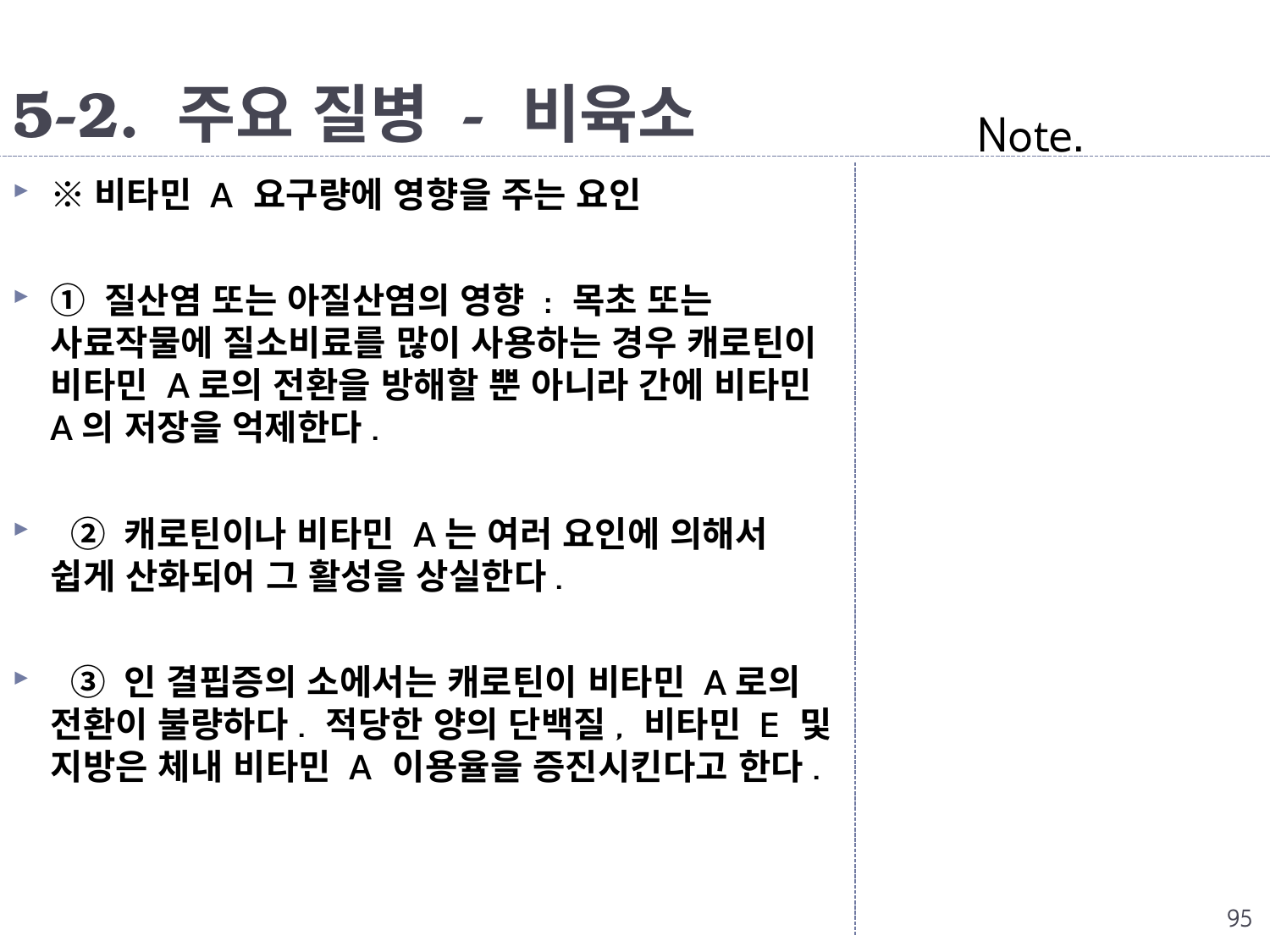

# 5-2. 주요 질병 - 비육소
Note.

※비타민 A 요구량에 영향을 주는 요인

① 질산염 또는 아질산염의 영향 : 목초 또는 사료작물에 질소비료를 많이 사용하는 경우 캐로틴이 비타민 A로의 전환을 방해할 뿐 아니라 간에 비타민 A의 저장을 억제한다.

  ② 캐로틴이나 비타민 A는 여러 요인에 의해서 쉽게 산화되어 그 활성을 상실한다.

  ③ 인 결핍증의 소에서는 캐로틴이 비타민 A로의 전환이 불량하다. 적당한 양의 단백질, 비타민 E 및 지방은 체내 비타민 A 이용율을 증진시킨다고 한다.
95